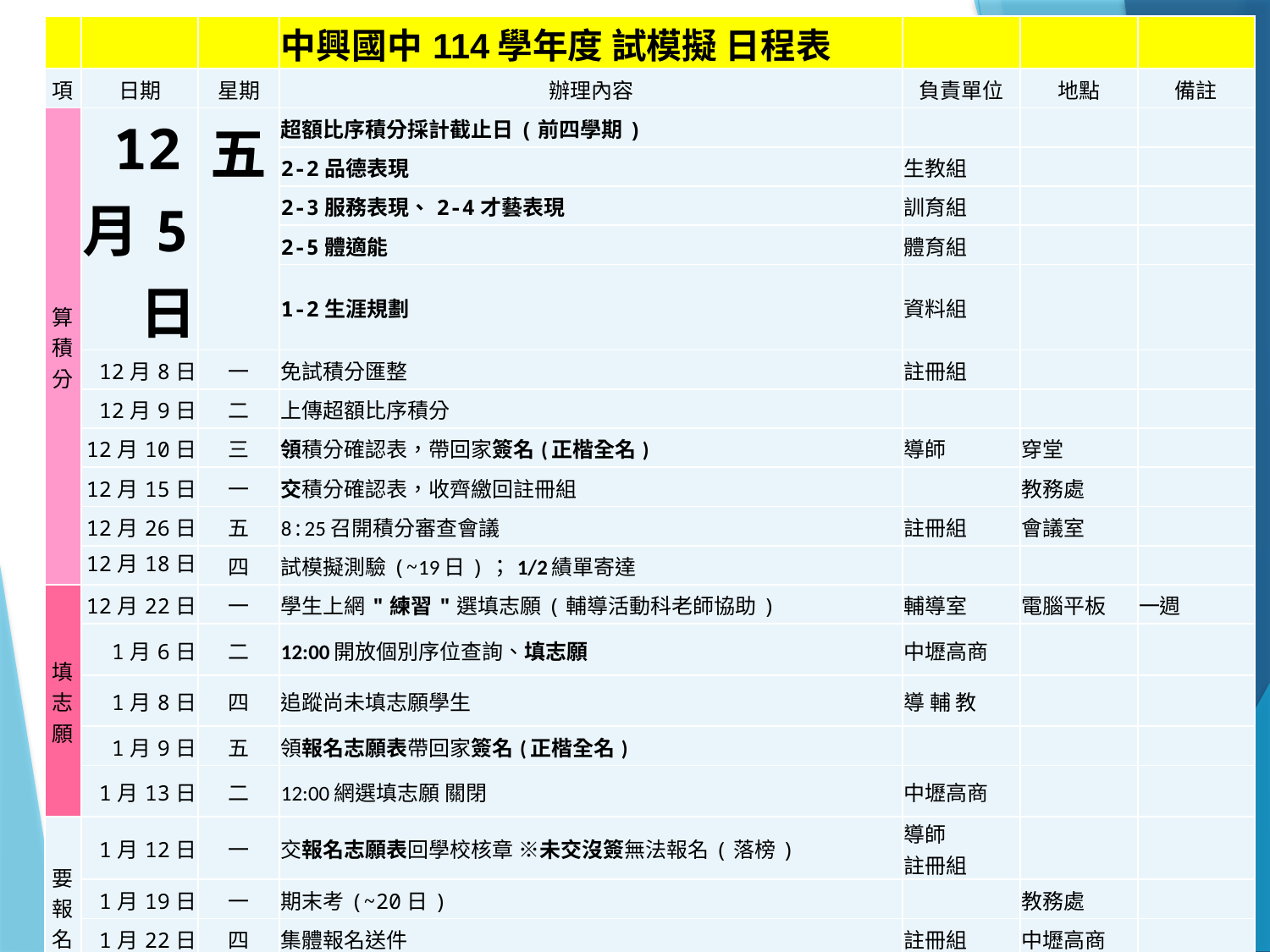

|  |  |  | 中興國中114學年度 試模擬 日程表 |  |  |  |
| --- | --- | --- | --- | --- | --- | --- |
| 項 | 日期 | 星期 | 辦理內容 | 負責單位 | 地點 | 備註 |
| 算積分 | 12月5日 | 五 | 超額比序積分採計截止日(前四學期) |  |  |  |
|  |  |  | 2-2品德表現 | 生教組 |  |  |
|  |  |  | 2-3服務表現、2-4才藝表現 | 訓育組 |  |  |
|  |  |  | 2-5體適能 | 體育組 |  |  |
|  |  |  | 1-2生涯規劃 | 資料組 |  |  |
|  | 12月8日 | 一 | 免試積分匯整 | 註冊組 |  |  |
|  | 12月9日 | 二 | 上傳超額比序積分 |  |  |  |
|  | 12月10日 | 三 | 領積分確認表，帶回家簽名(正楷全名) | 導師 | 穿堂 |  |
|  | 12月15日 | 一 | 交積分確認表，收齊繳回註冊組 |  | 教務處 |  |
|  | 12月26日 | 五 | 8:25召開積分審查會議 | 註冊組 | 會議室 |  |
|  | 12月18日 | 四 | 試模擬測驗(~19日)；1/2績單寄達 |  |  |  |
| 填志願 | 12月22日 | 一 | 學生上網"練習"選填志願(輔導活動科老師協助) | 輔導室 | 電腦平板 | 一週 |
|  | 1月6日 | 二 | 12:00開放個別序位查詢、填志願 | 中壢高商 |  |  |
|  | 1月8日 | 四 | 追蹤尚未填志願學生 | 導 輔 教 |  |  |
|  | 1月9日 | 五 | 領報名志願表帶回家簽名(正楷全名) |  |  |  |
|  | 1月13日 | 二 | 12:00網選填志願 關閉 | 中壢高商 |  |  |
| 要報名 | 1月12日 | 一 | 交報名志願表回學校核章 ※未交沒簽無法報名(落榜) | 導師 註冊組 |  |  |
|  | 1月19日 | 一 | 期末考(~20日) |  | 教務處 |  |
|  | 1月22日 | 四 | 集體報名送件 | 註冊組 | 中壢高商 |  |
|  | 2月23日 | 一 | 分發放榜 | 中壢高商 |  |  |